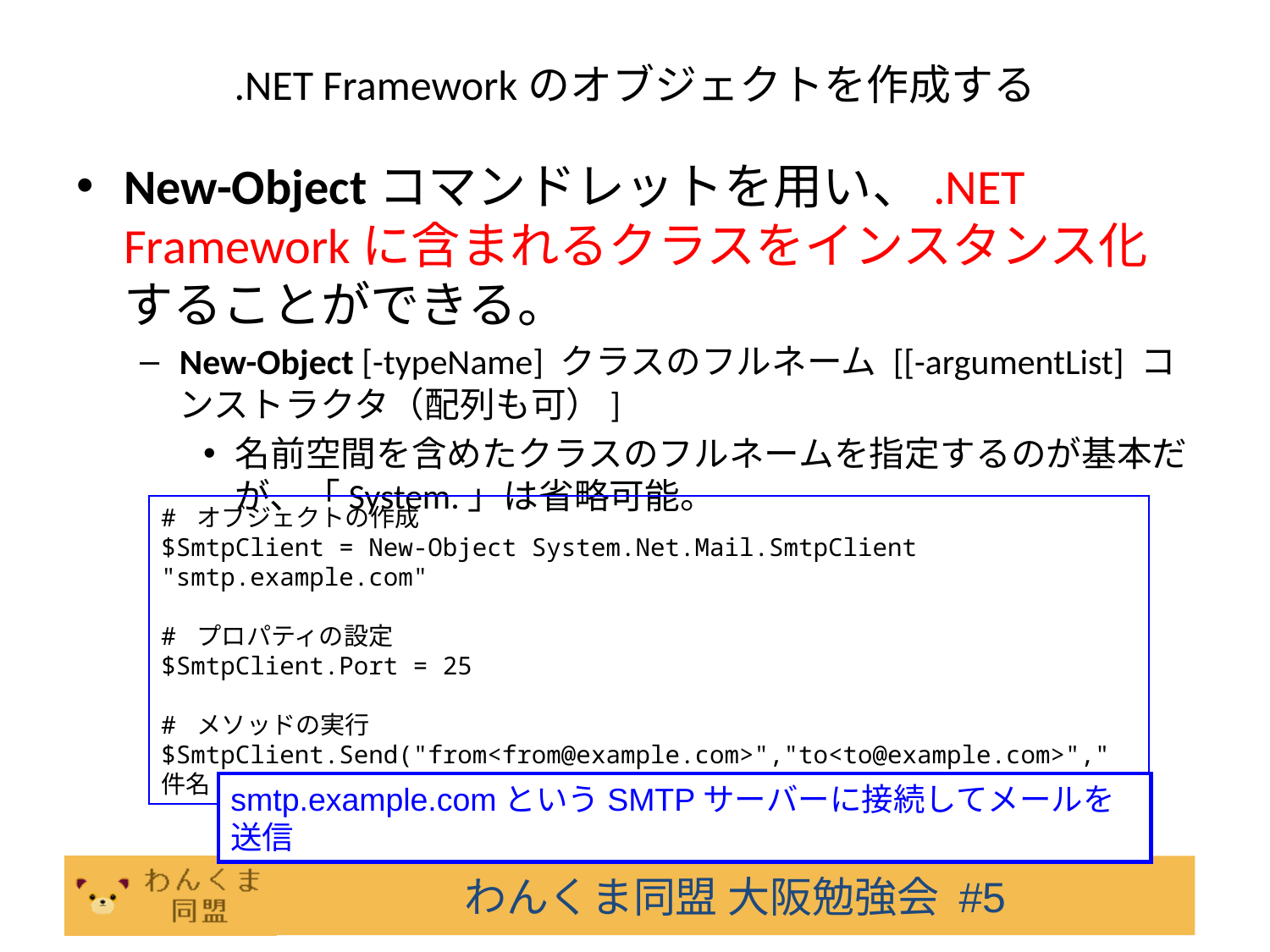

# .NET Frameworkのオブジェクトを作成する
New-Objectコマンドレットを用い、.NET Frameworkに含まれるクラスをインスタンス化することができる。
New-Object [-typeName] クラスのフルネーム [[-argumentList] コンストラクタ（配列も可）]
名前空間を含めたクラスのフルネームを指定するのが基本だが、「System.」は省略可能。

# オブジェクトの作成
$SmtpClient = New-Object System.Net.Mail.SmtpClient "smtp.example.com"

# プロパティの設定
$SmtpClient.Port = 25

# メソッドの実行
$SmtpClient.Send("from<from@example.com>","to<to@example.com>","件名","本文")
smtp.example.comというSMTPサーバーに接続してメールを送信